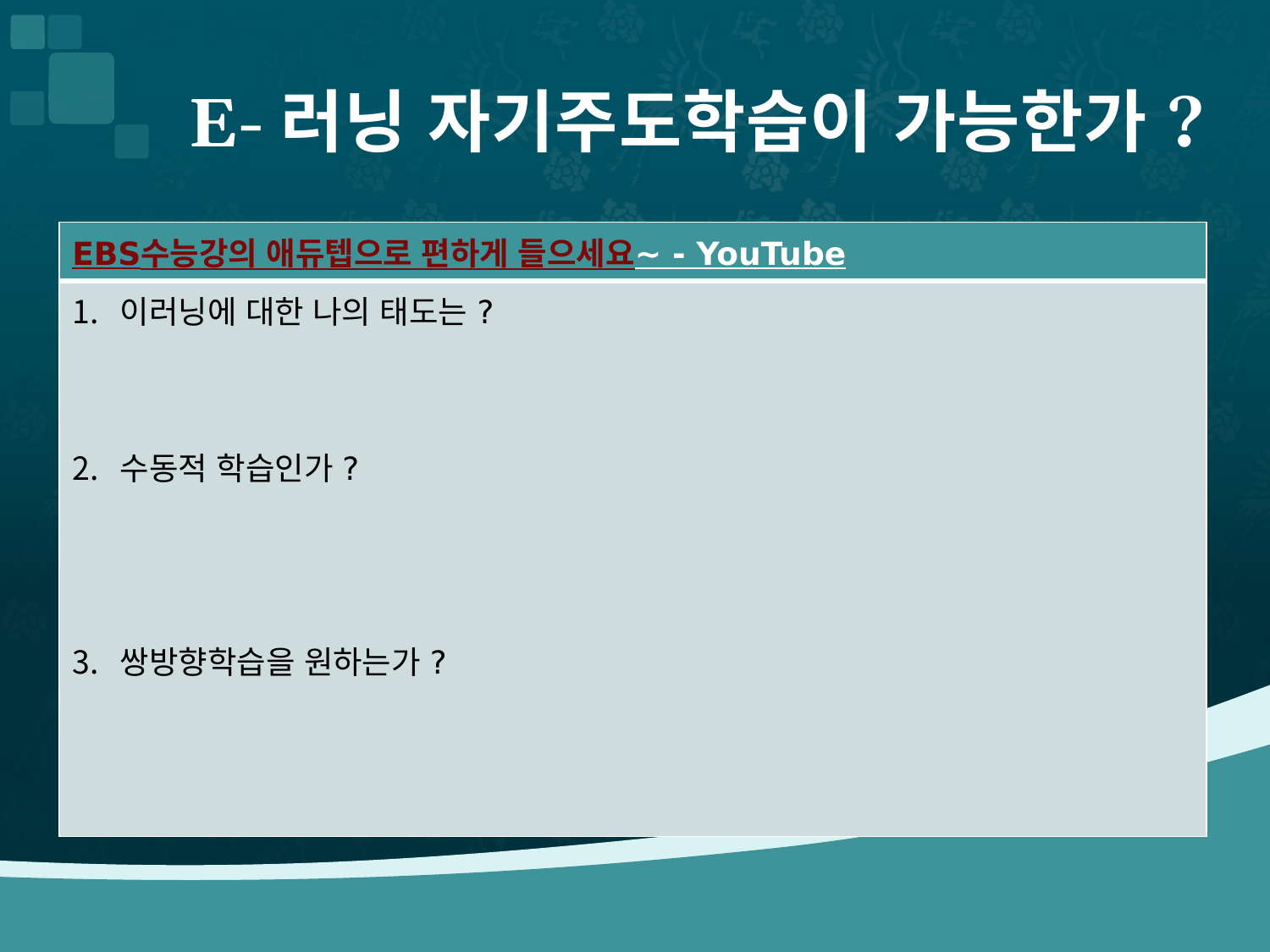

# E-러닝 자기주도학습이 가능한가?
| EBS수능강의 애듀텝으로 편하게 들으세요~ - YouTube |
| --- |
| 이러닝에 대한 나의 태도는? 수동적 학습인가? 쌍방향학습을 원하는가? |